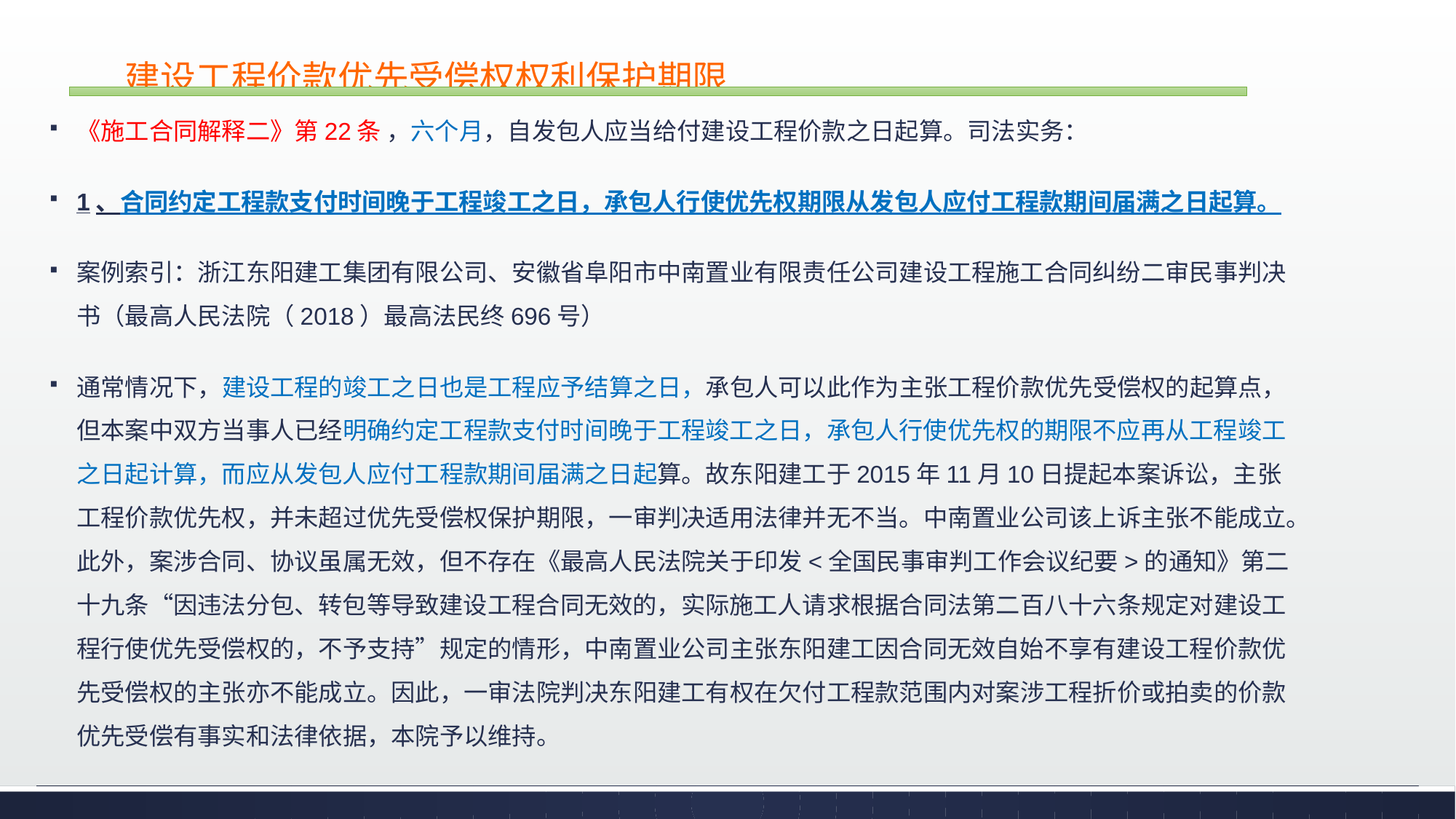

# 建设工程价款优先受偿权权利保护期限

《施工合同解释二》第22条 ，六个月，自发包人应当给付建设工程价款之日起算。司法实务：
1、合同约定工程款支付时间晚于工程竣工之日，承包人行使优先权期限从发包人应付工程款期间届满之日起算。
案例索引：浙江东阳建工集团有限公司、安徽省阜阳市中南置业有限责任公司建设工程施工合同纠纷二审民事判决书（最高人民法院（2018）最高法民终696号）
通常情况下，建设工程的竣工之日也是工程应予结算之日，承包人可以此作为主张工程价款优先受偿权的起算点，但本案中双方当事人已经明确约定工程款支付时间晚于工程竣工之日，承包人行使优先权的期限不应再从工程竣工之日起计算，而应从发包人应付工程款期间届满之日起算。故东阳建工于2015年11月10日提起本案诉讼，主张工程价款优先权，并未超过优先受偿权保护期限，一审判决适用法律并无不当。中南置业公司该上诉主张不能成立。此外，案涉合同、协议虽属无效，但不存在《最高人民法院关于印发<全国民事审判工作会议纪要>的通知》第二十九条“因违法分包、转包等导致建设工程合同无效的，实际施工人请求根据合同法第二百八十六条规定对建设工程行使优先受偿权的，不予支持”规定的情形，中南置业公司主张东阳建工因合同无效自始不享有建设工程价款优先受偿权的主张亦不能成立。因此，一审法院判决东阳建工有权在欠付工程款范围内对案涉工程折价或拍卖的价款优先受偿有事实和法律依据，本院予以维持。